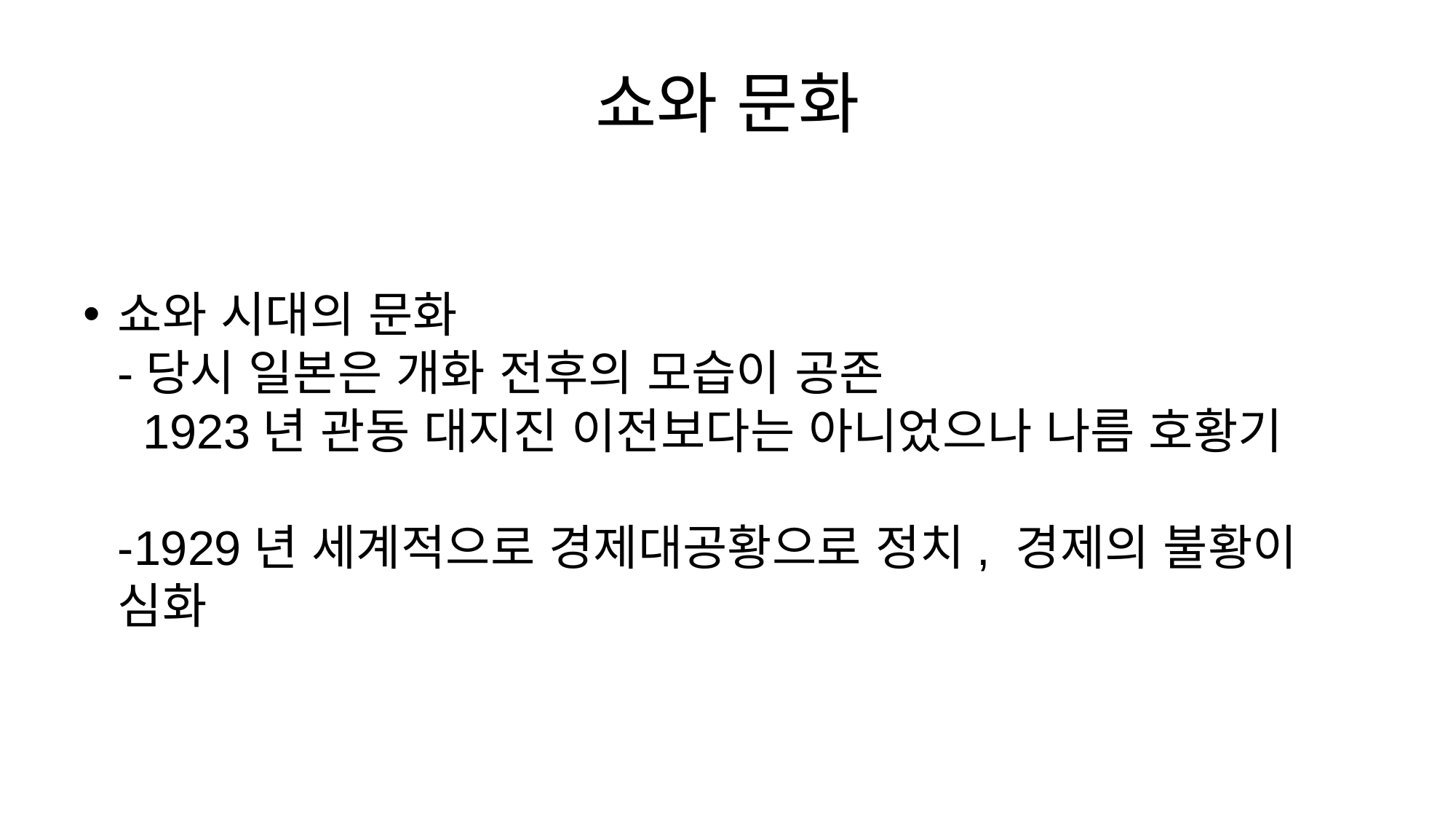

# 쇼와 문화
쇼와 시대의 문화
-당시 일본은 개화 전후의 모습이 공존
 1923년 관동 대지진 이전보다는 아니었으나 나름 호황기
-1929년 세계적으로 경제대공황으로 정치, 경제의 불황이 심화